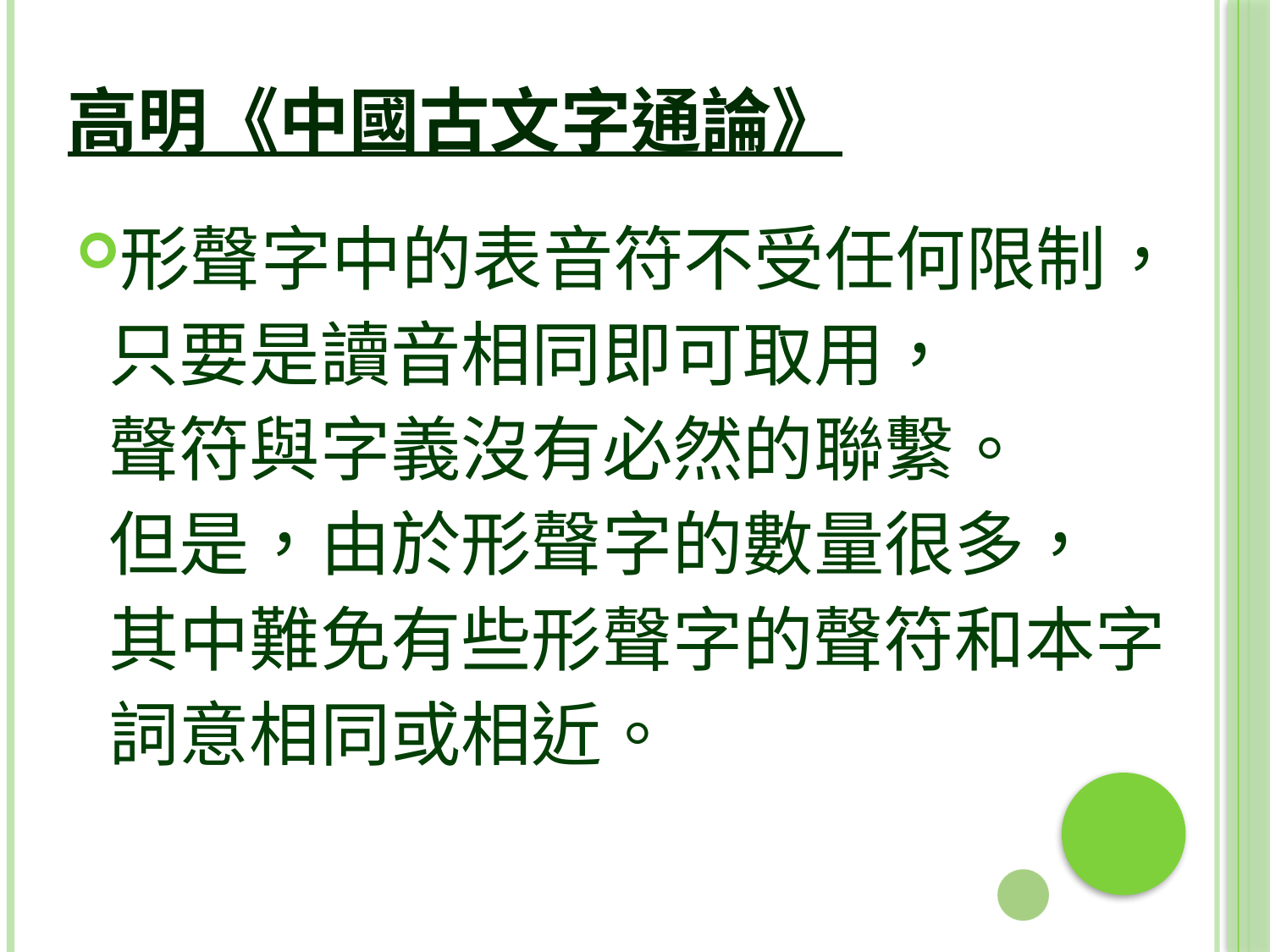

# 高明《中國古文字通論》
形聲字中的表音符不受任何限制，
 只要是讀音相同即可取用，
 聲符與字義沒有必然的聯繫。
 但是，由於形聲字的數量很多，
 其中難免有些形聲字的聲符和本字
 詞意相同或相近。